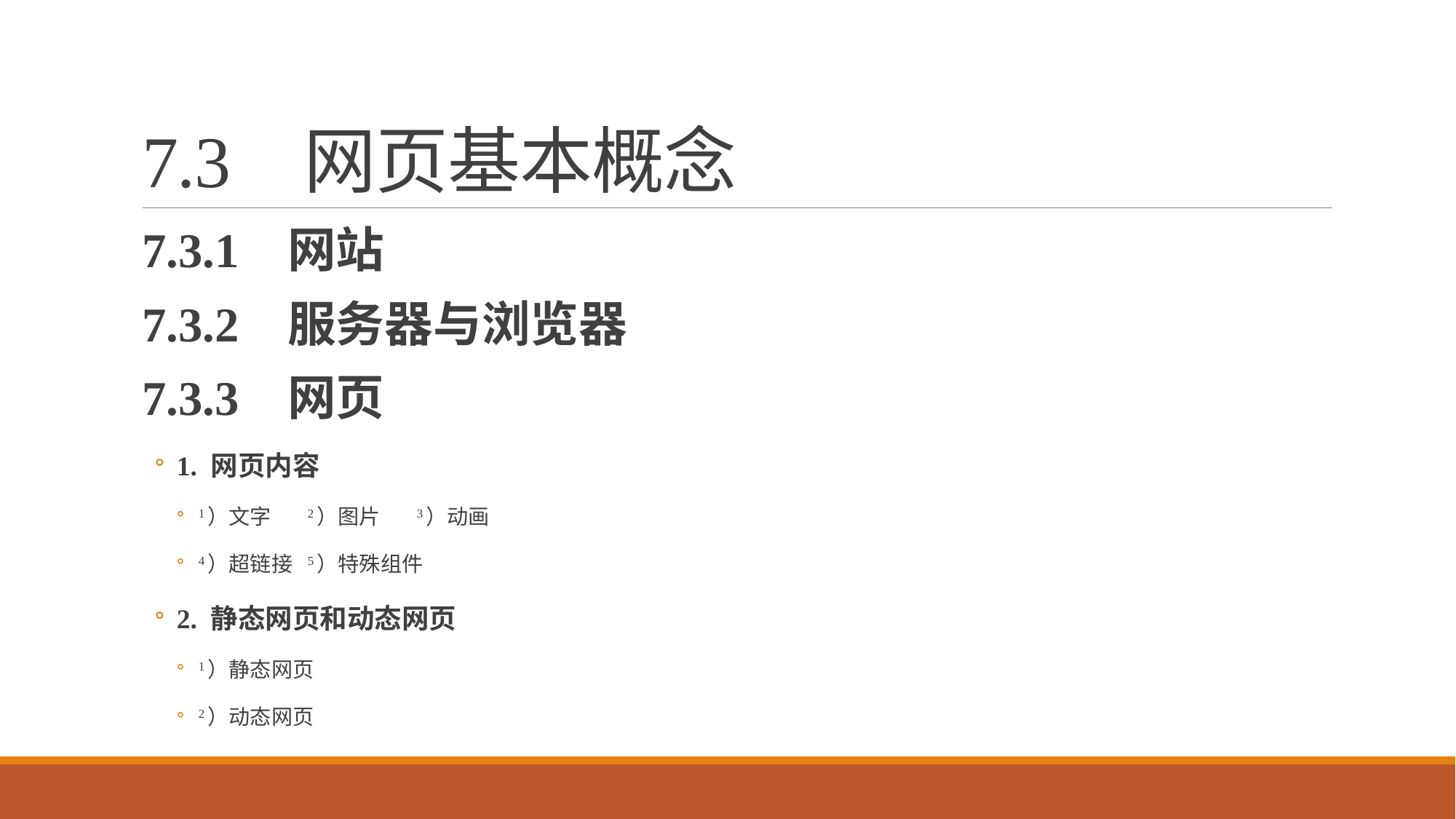

# 7.3	  网页基本概念
7.3.1   网站
7.3.2   服务器与浏览器
7.3.3   网页
1. 网页内容
1）文字	2）图片	3）动画
4）超链接	5）特殊组件
2. 静态网页和动态网页
1）静态网页
2）动态网页